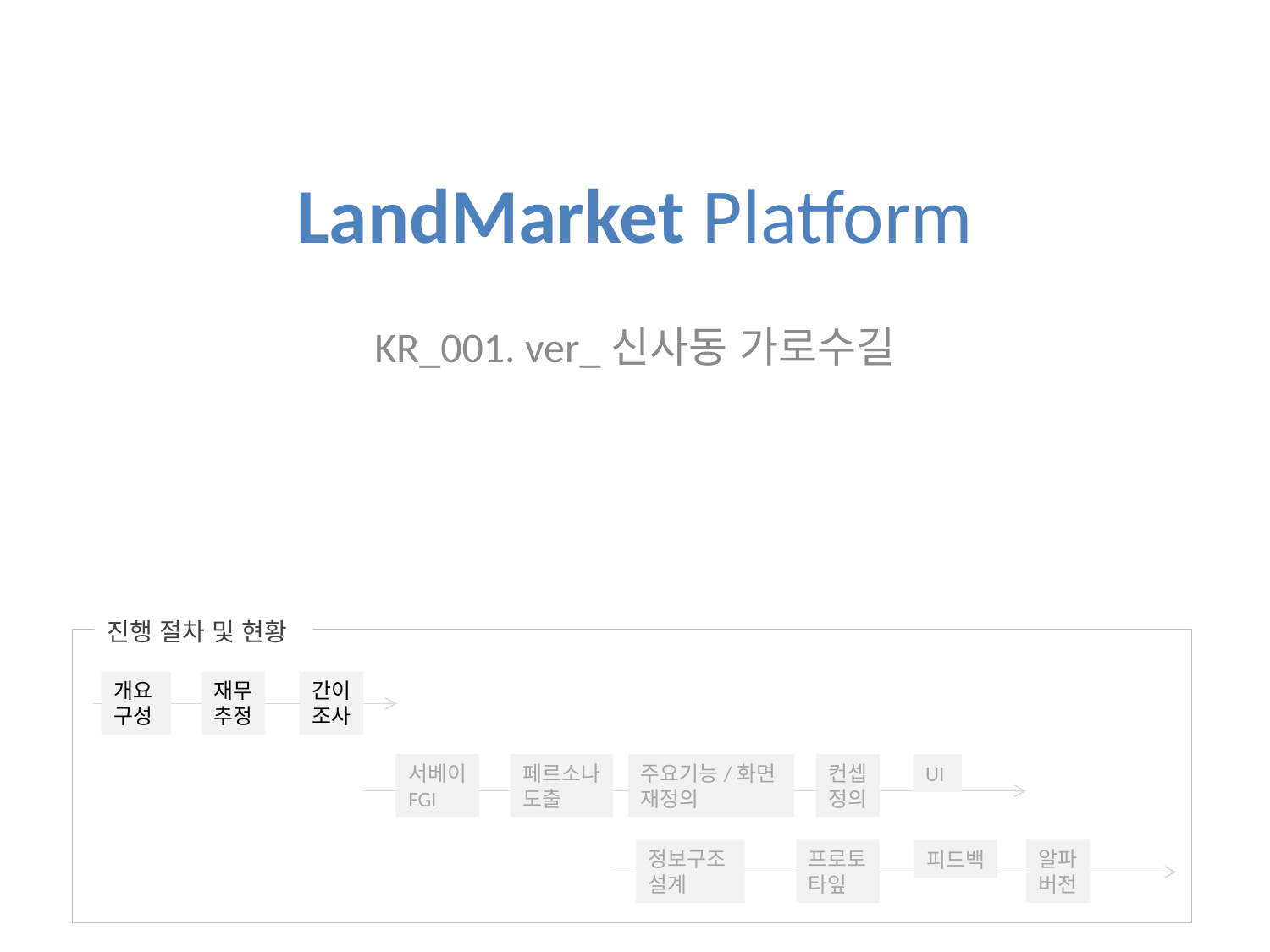

# LandMarket Platform
KR_001. ver_신사동 가로수길
진행 절차 및 현황

개요
구성
재무
추정
간이
조사
서베이
FGI
페르소나
도출
주요기능/화면
재정의
컨셉
정의
UI
정보구조
설계
프로토
타잎
피드백
알파
버전